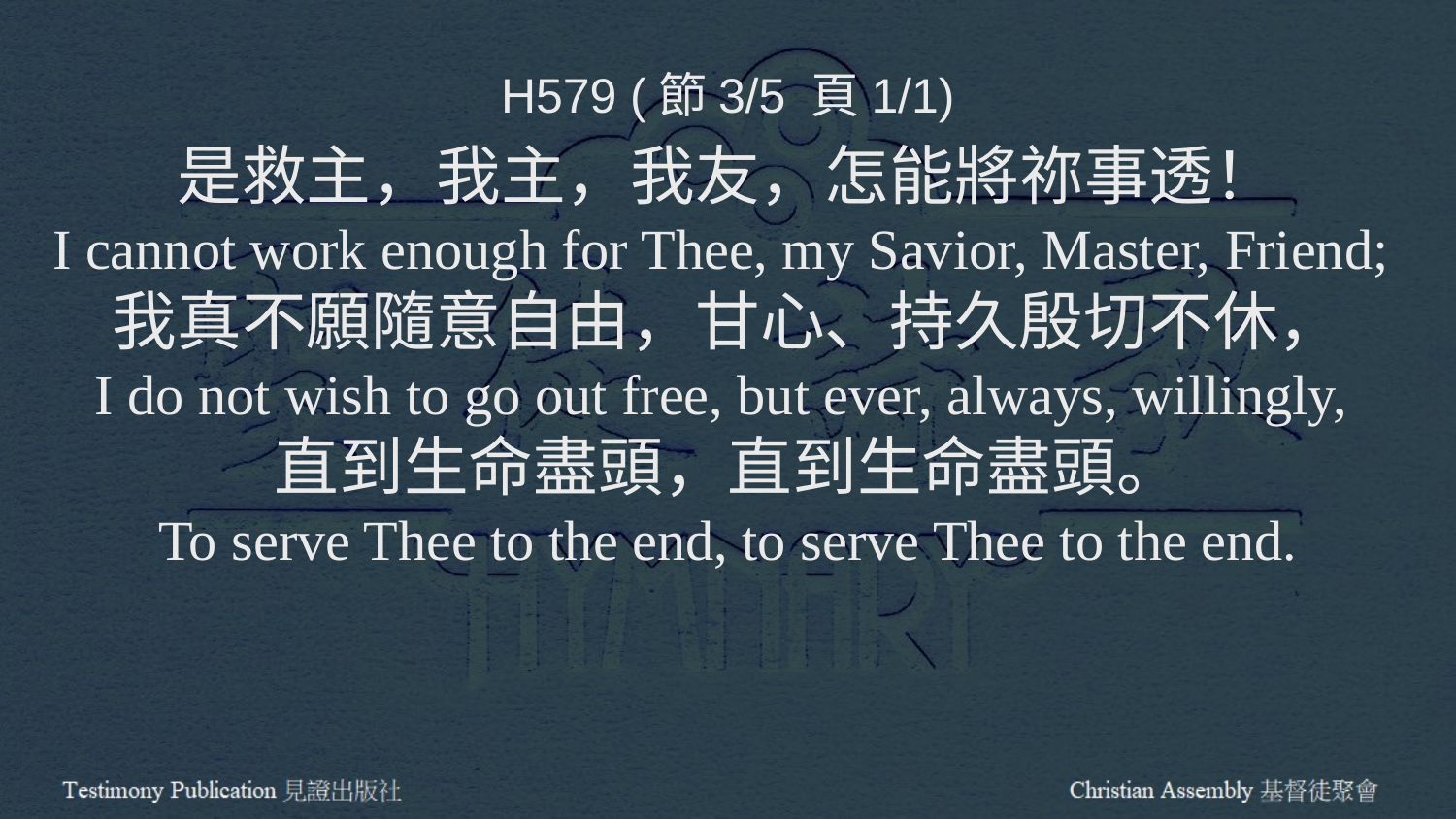

H579 (節3/5 頁1/1)
是救主，我主，我友，怎能將祢事透！
I cannot work enough for Thee, my Savior, Master, Friend;
我真不願隨意自由，甘心、持久殷切不休，
I do not wish to go out free, but ever, always, willingly,
直到生命盡頭，直到生命盡頭。
To serve Thee to the end, to serve Thee to the end.